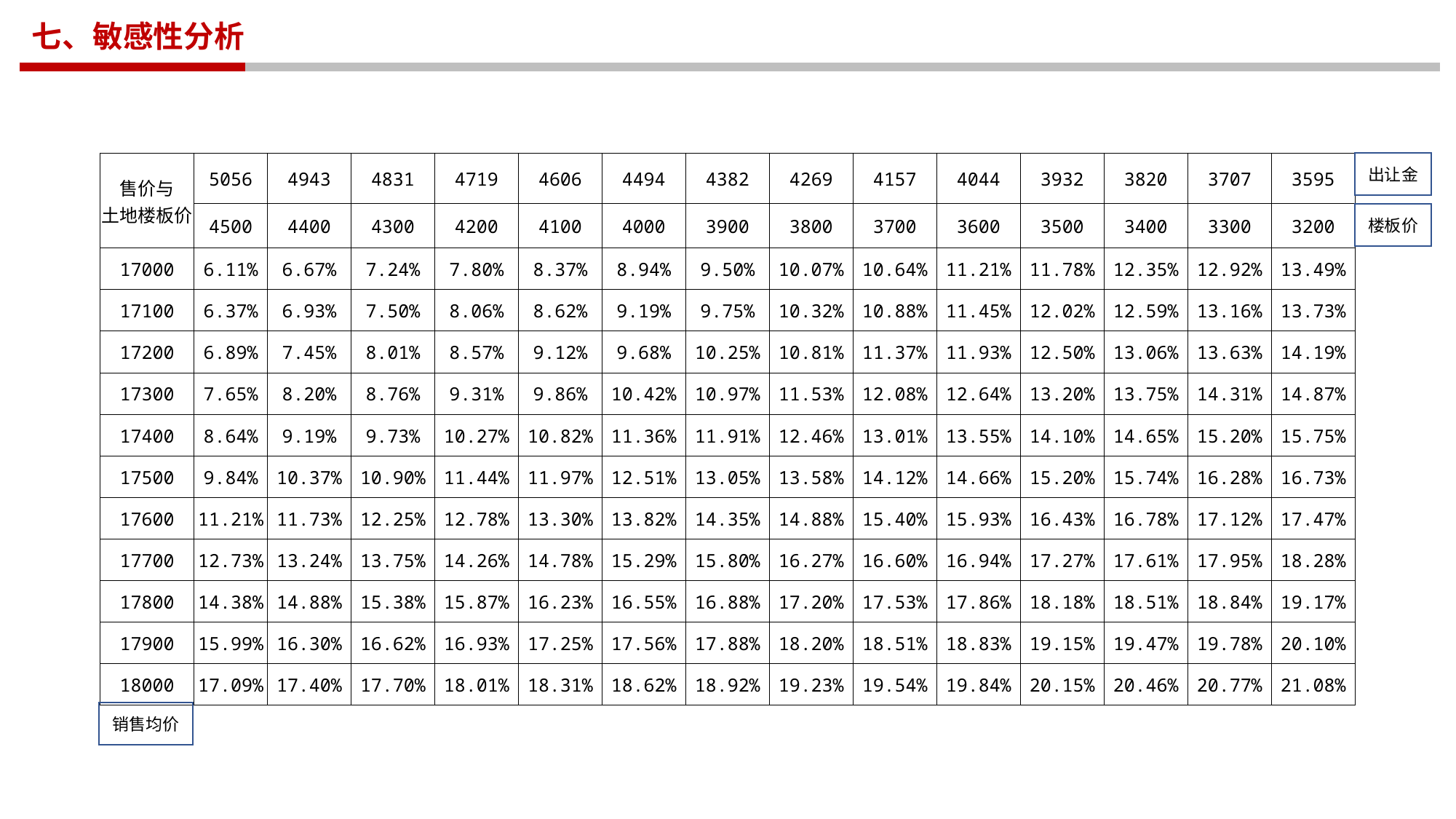

七、敏感性分析
| 售价与 土地楼板价 | 5056 | 4943 | 4831 | 4719 | 4606 | 4494 | 4382 | 4269 | 4157 | 4044 | 3932 | 3820 | 3707 | 3595 |
| --- | --- | --- | --- | --- | --- | --- | --- | --- | --- | --- | --- | --- | --- | --- |
| 6.11% | 4500 | 4400 | 4300 | 4200 | 4100 | 4000 | 3900 | 3800 | 3700 | 3600 | 3500 | 3400 | 3300 | 3200 |
| 17000 | 6.11% | 6.67% | 7.24% | 7.80% | 8.37% | 8.94% | 9.50% | 10.07% | 10.64% | 11.21% | 11.78% | 12.35% | 12.92% | 13.49% |
| 17100 | 6.37% | 6.93% | 7.50% | 8.06% | 8.62% | 9.19% | 9.75% | 10.32% | 10.88% | 11.45% | 12.02% | 12.59% | 13.16% | 13.73% |
| 17200 | 6.89% | 7.45% | 8.01% | 8.57% | 9.12% | 9.68% | 10.25% | 10.81% | 11.37% | 11.93% | 12.50% | 13.06% | 13.63% | 14.19% |
| 17300 | 7.65% | 8.20% | 8.76% | 9.31% | 9.86% | 10.42% | 10.97% | 11.53% | 12.08% | 12.64% | 13.20% | 13.75% | 14.31% | 14.87% |
| 17400 | 8.64% | 9.19% | 9.73% | 10.27% | 10.82% | 11.36% | 11.91% | 12.46% | 13.01% | 13.55% | 14.10% | 14.65% | 15.20% | 15.75% |
| 17500 | 9.84% | 10.37% | 10.90% | 11.44% | 11.97% | 12.51% | 13.05% | 13.58% | 14.12% | 14.66% | 15.20% | 15.74% | 16.28% | 16.73% |
| 17600 | 11.21% | 11.73% | 12.25% | 12.78% | 13.30% | 13.82% | 14.35% | 14.88% | 15.40% | 15.93% | 16.43% | 16.78% | 17.12% | 17.47% |
| 17700 | 12.73% | 13.24% | 13.75% | 14.26% | 14.78% | 15.29% | 15.80% | 16.27% | 16.60% | 16.94% | 17.27% | 17.61% | 17.95% | 18.28% |
| 17800 | 14.38% | 14.88% | 15.38% | 15.87% | 16.23% | 16.55% | 16.88% | 17.20% | 17.53% | 17.86% | 18.18% | 18.51% | 18.84% | 19.17% |
| 17900 | 15.99% | 16.30% | 16.62% | 16.93% | 17.25% | 17.56% | 17.88% | 18.20% | 18.51% | 18.83% | 19.15% | 19.47% | 19.78% | 20.10% |
| 18000 | 17.09% | 17.40% | 17.70% | 18.01% | 18.31% | 18.62% | 18.92% | 19.23% | 19.54% | 19.84% | 20.15% | 20.46% | 20.77% | 21.08% |
出让金
楼板价
销售均价